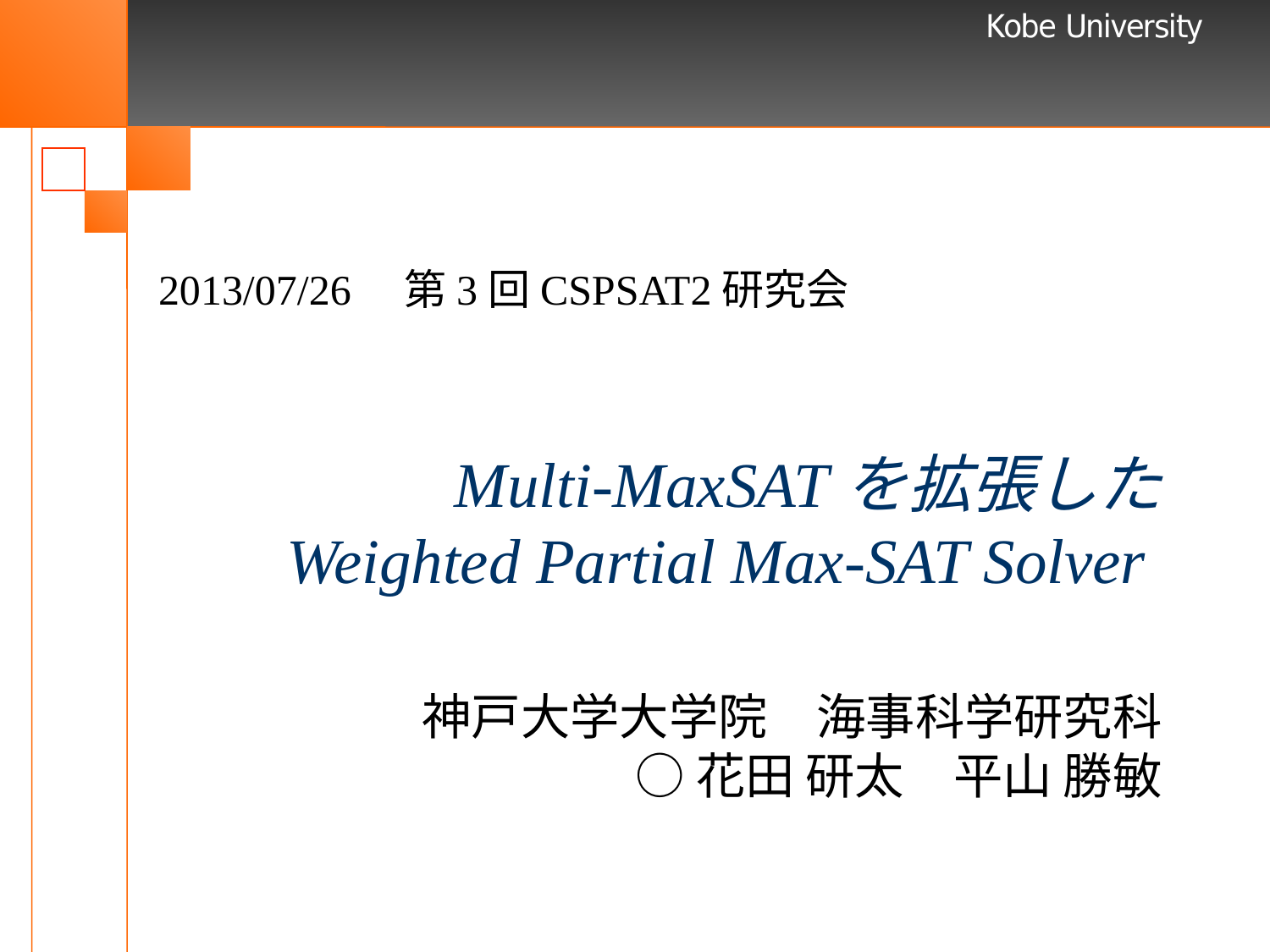

2013/07/26　第3回CSPSAT2研究会
# Multi-MaxSATを拡張した Weighted Partial Max-SAT Solver
神戸大学大学院　海事科学研究科
○花田 研太　平山 勝敏